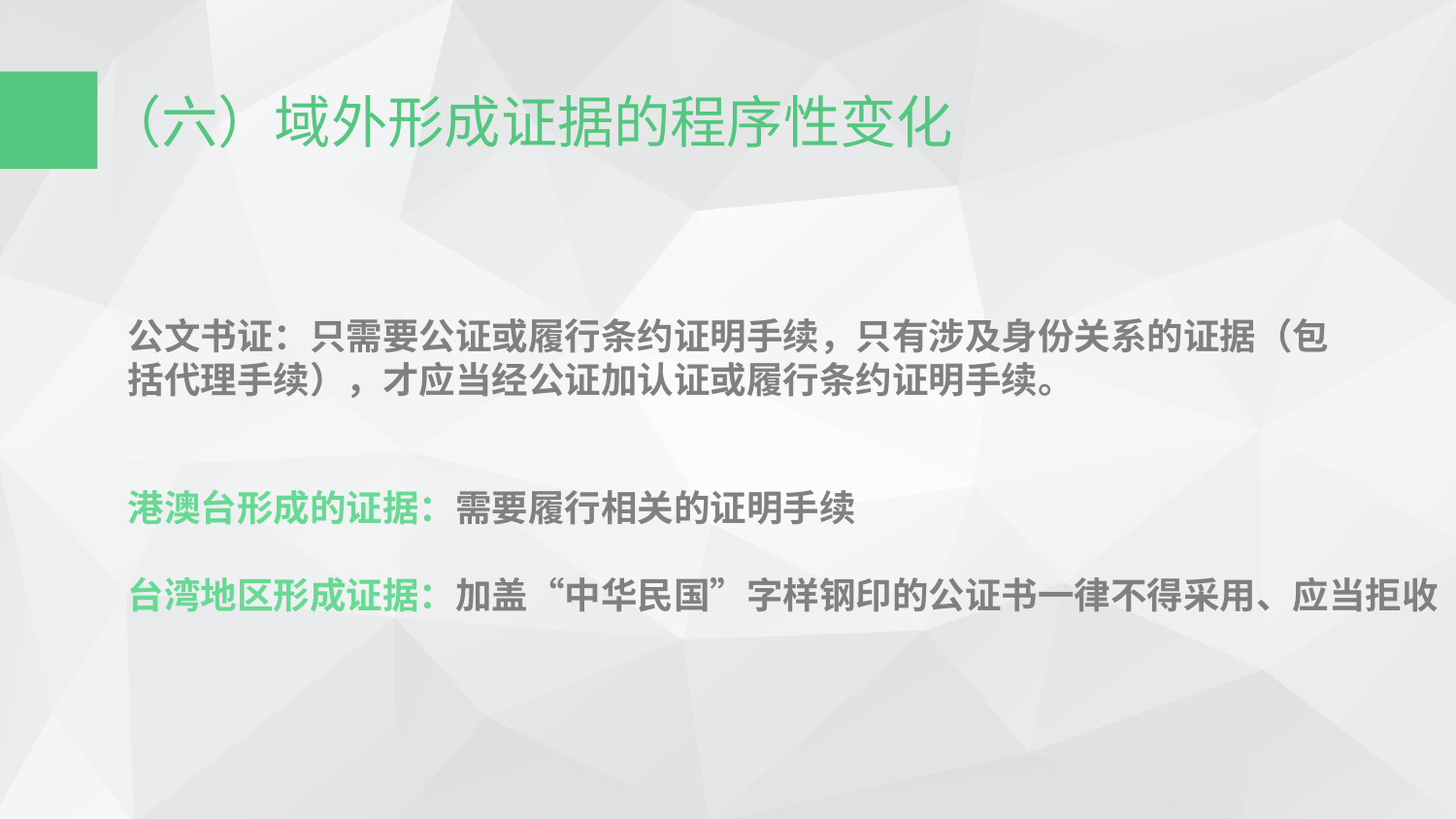

（六）域外形成证据的程序性变化
公文书证：只需要公证或履行条约证明手续，只有涉及身份关系的证据（包括代理手续），才应当经公证加认证或履行条约证明手续。
港澳台形成的证据：需要履行相关的证明手续

台湾地区形成证据：加盖“中华民国”字样钢印的公证书一律不得采用、应当拒收